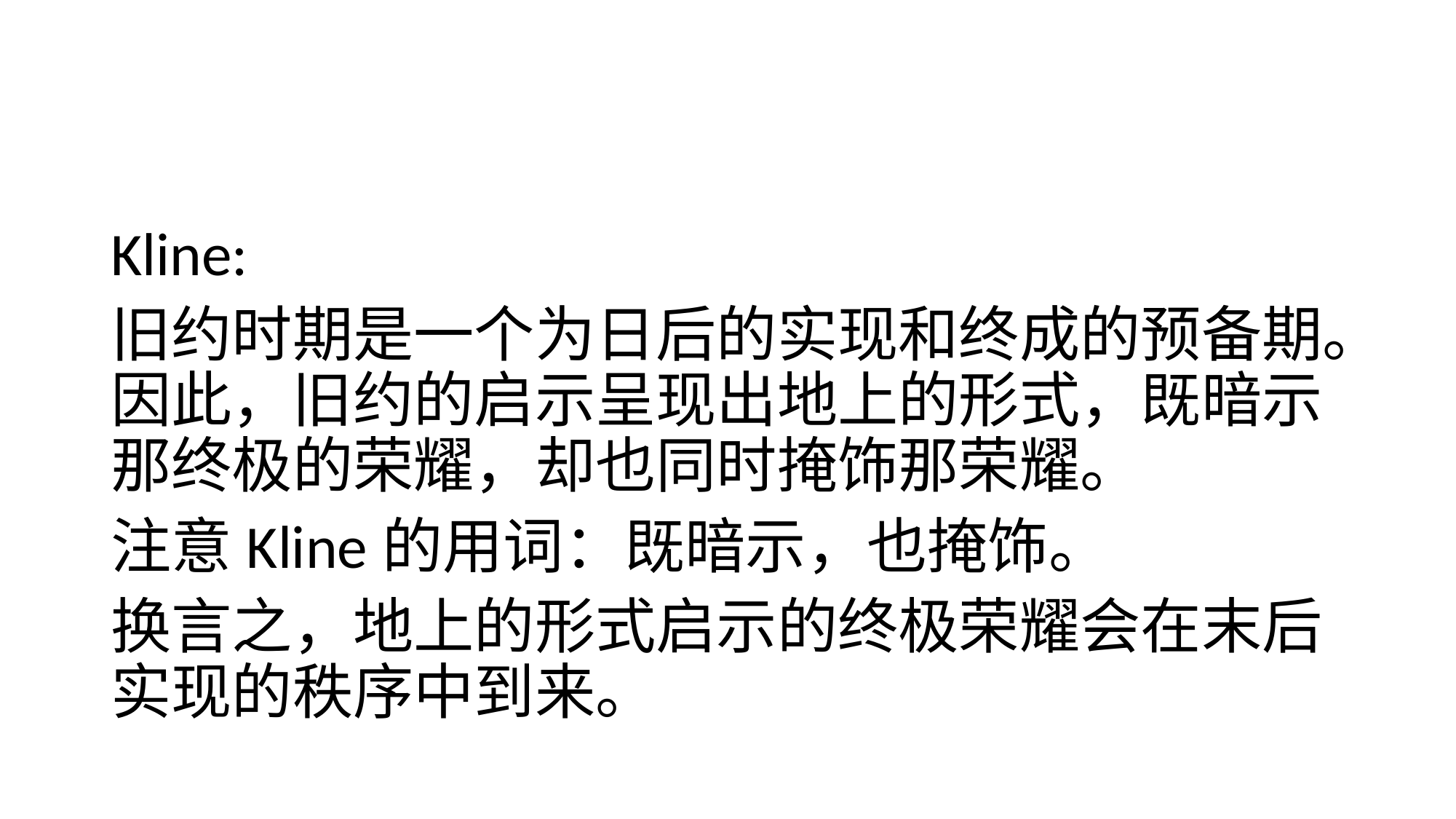

#
Kline:
旧约时期是一个为日后的实现和终成的预备期。因此，旧约的启示呈现出地上的形式，既暗示那终极的荣耀，却也同时掩饰那荣耀。
注意Kline的用词：既暗示，也掩饰。
换言之，地上的形式启示的终极荣耀会在末后实现的秩序中到来。